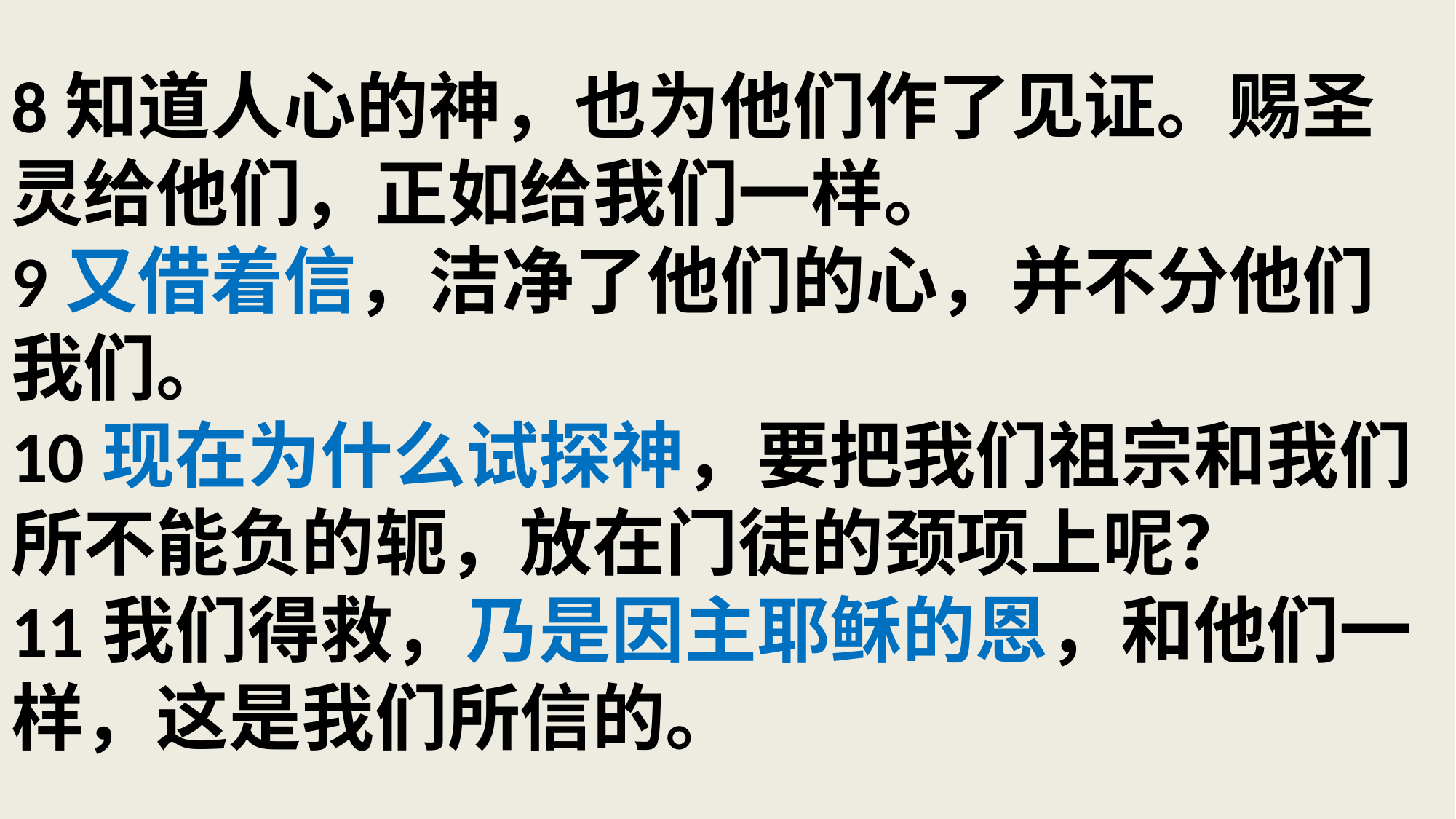

# 8知道人心的神，也为他们作了见证。赐圣灵给他们，正如给我们一样。 9又借着信，洁净了他们的心，并不分他们我们。 10现在为什么试探神，要把我们祖宗和我们所不能负的轭，放在门徒的颈项上呢？ 11我们得救，乃是因主耶稣的恩，和他们一样，这是我们所信的。